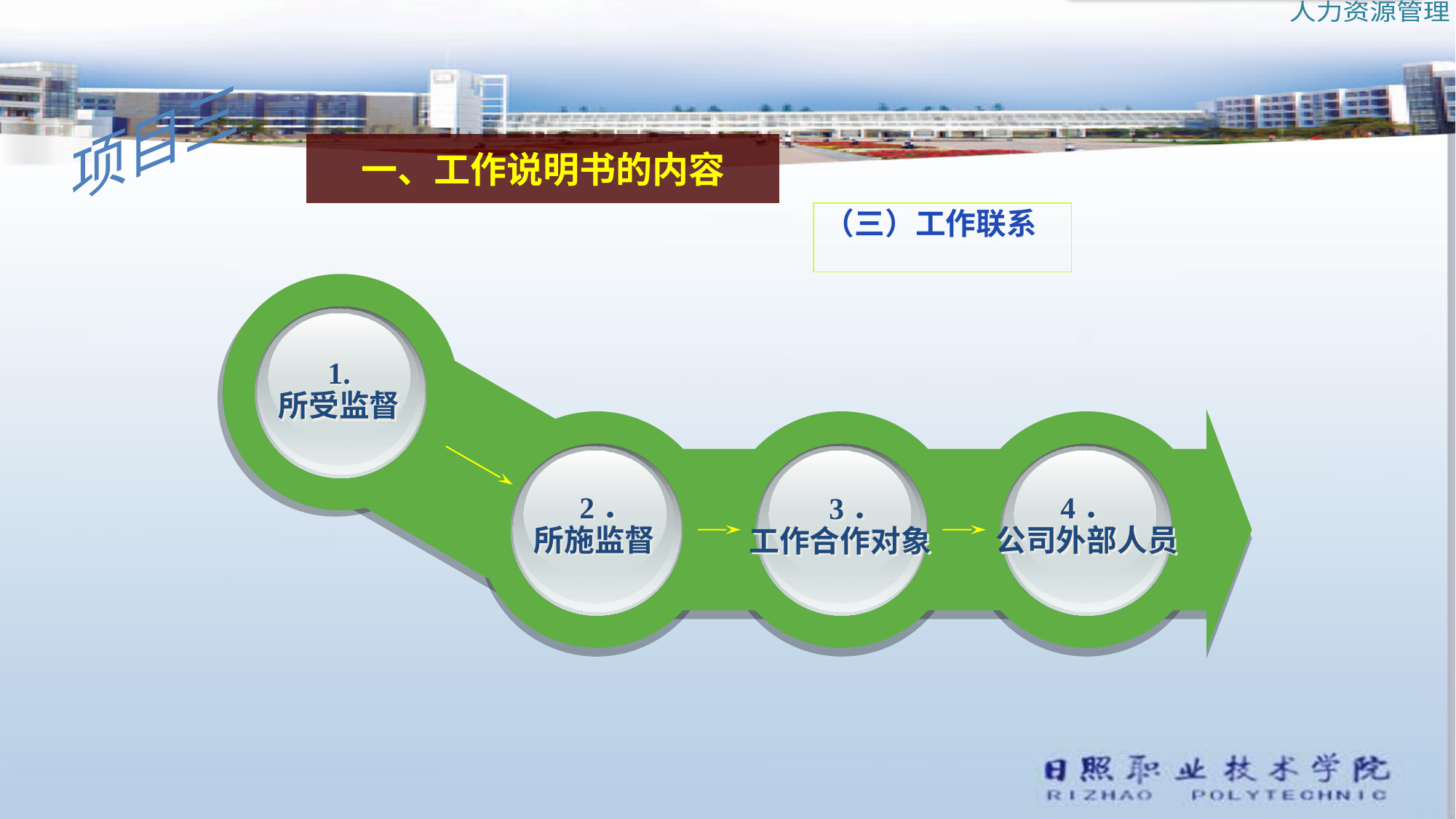

一、工作说明书的内容
（三）工作联系

1.
所受监督

   2．
所施监督
4．
公司外部人员
    3．
工作合作对象